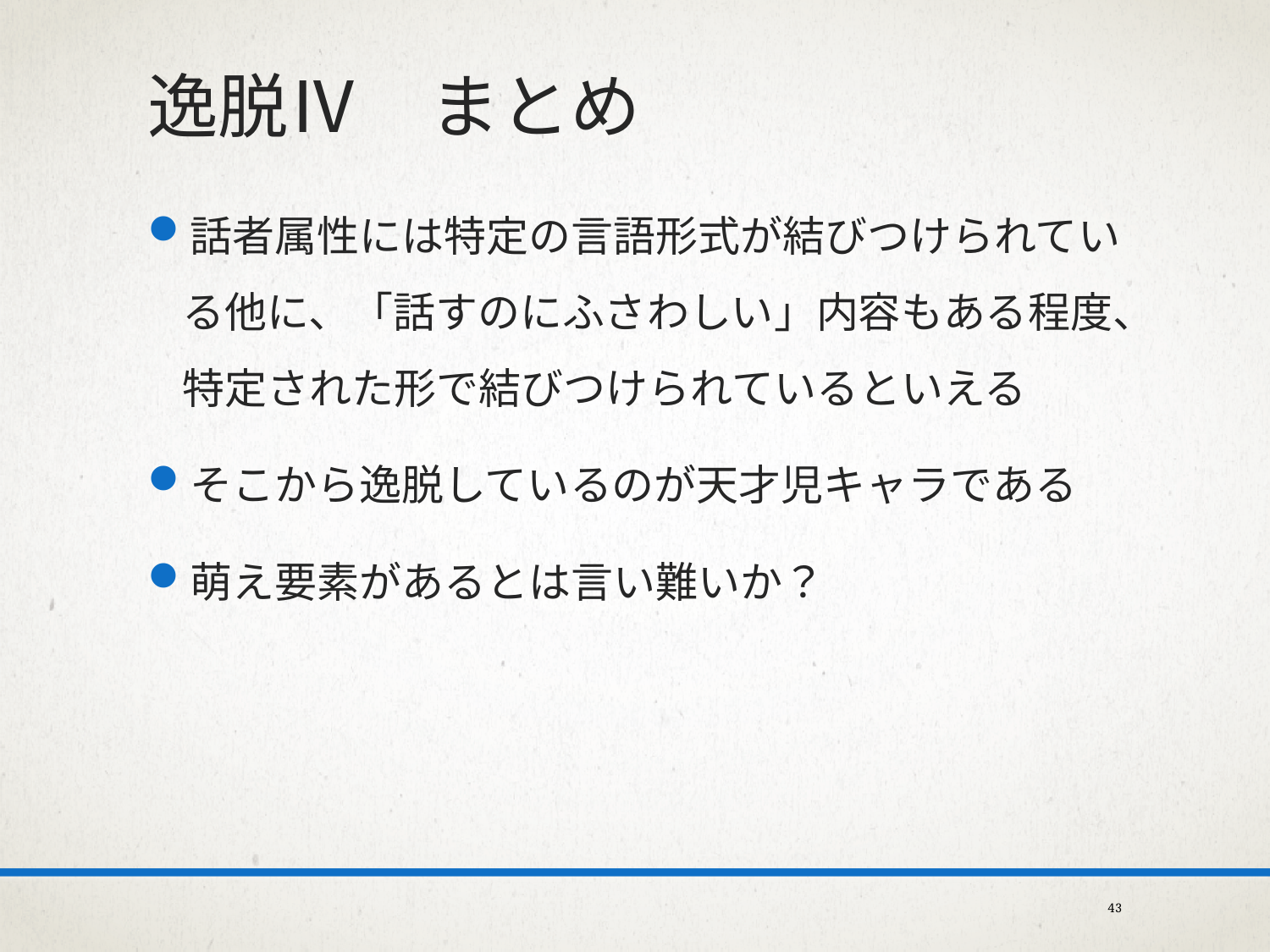

逸脱Ⅳ　まとめ
話者属性には特定の言語形式が結びつけられている他に、「話すのにふさわしい」内容もある程度、特定された形で結びつけられているといえる
そこから逸脱しているのが天才児キャラである
萌え要素があるとは言い難いか？
43